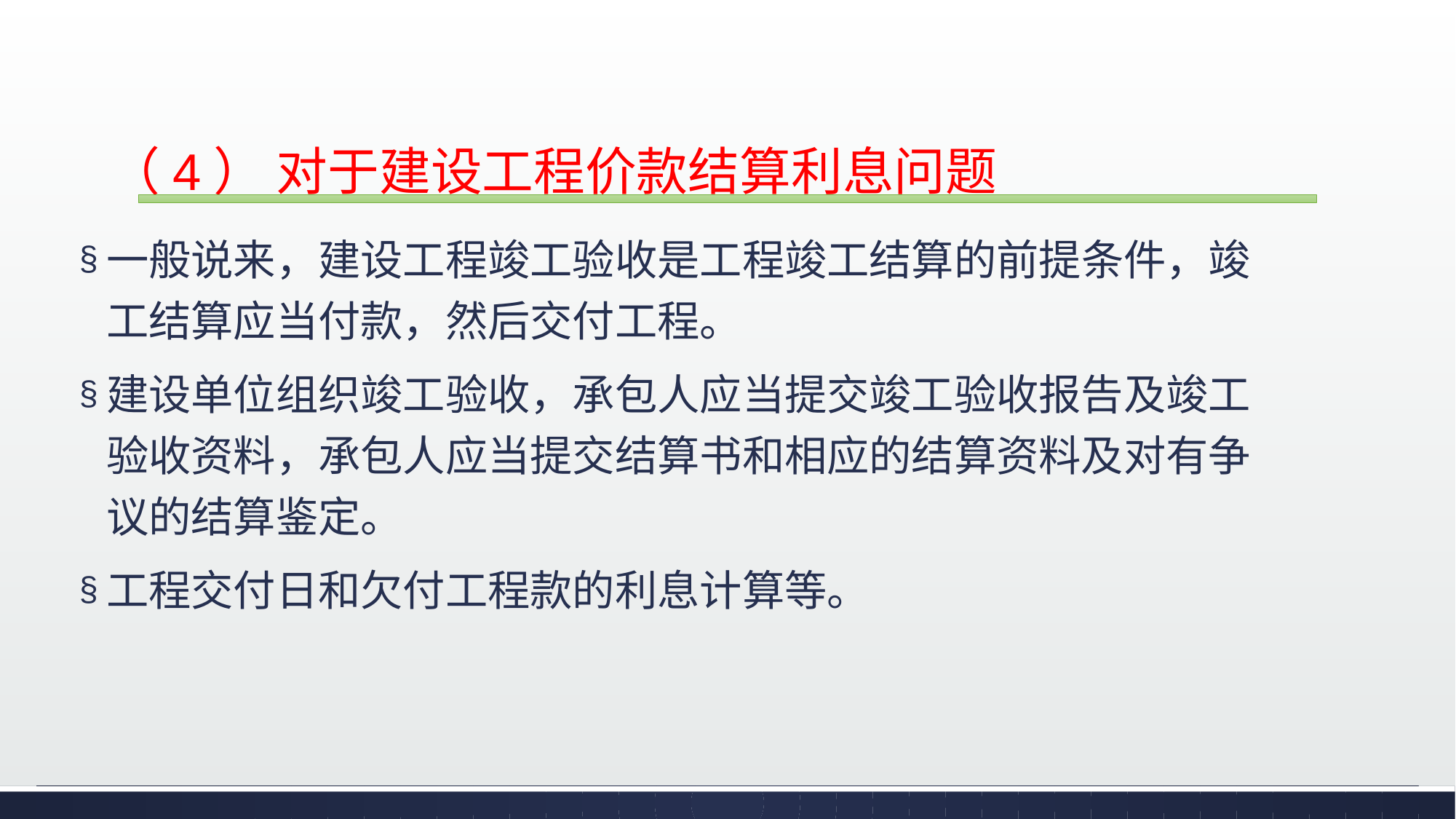

# （4） 对于建设工程价款结算利息问题

一般说来，建设工程竣工验收是工程竣工结算的前提条件，竣工结算应当付款，然后交付工程。
建设单位组织竣工验收，承包人应当提交竣工验收报告及竣工验收资料，承包人应当提交结算书和相应的结算资料及对有争议的结算鉴定。
工程交付日和欠付工程款的利息计算等。